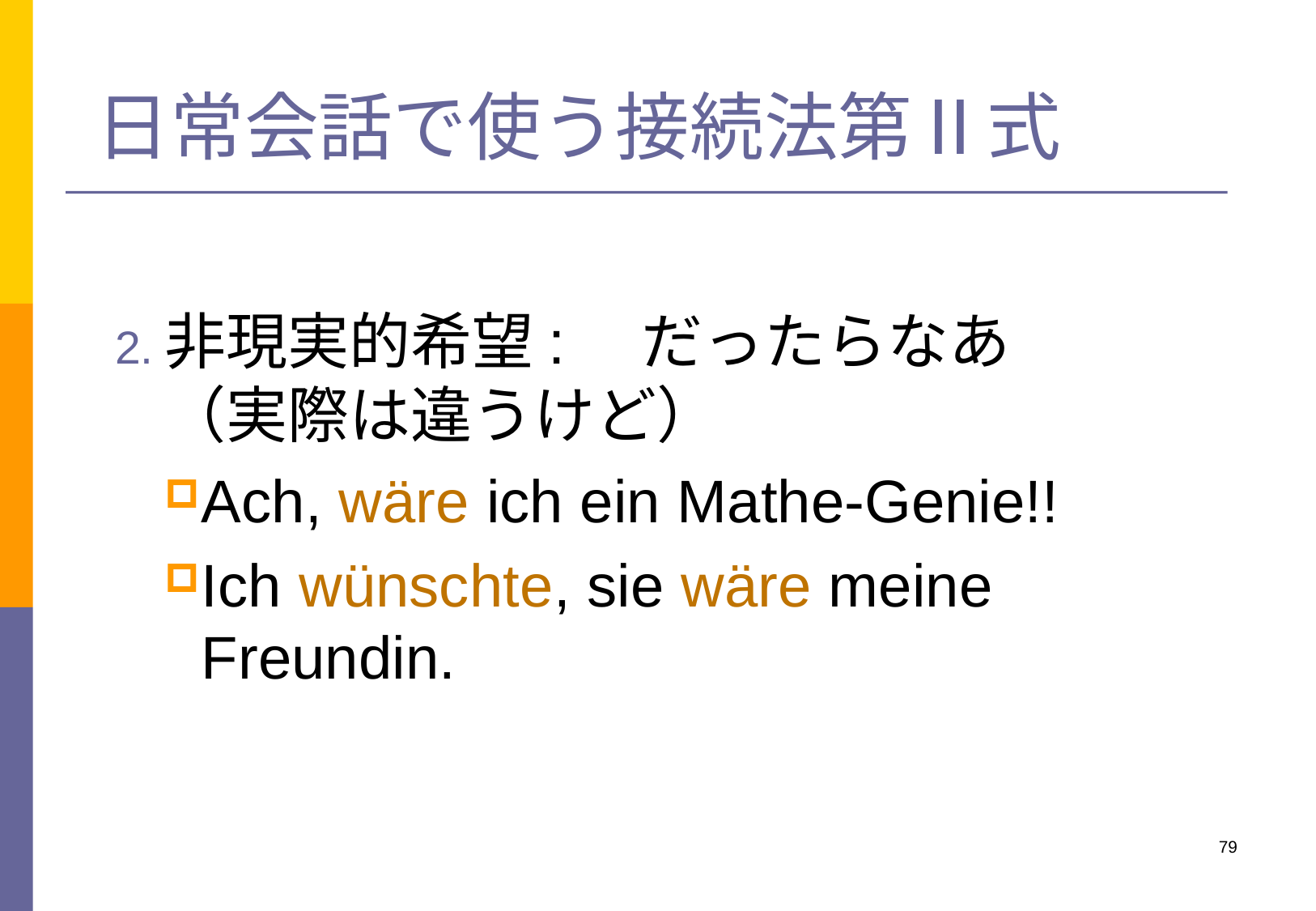

# 日常会話で使う接続法第Ⅱ式

非現実的希望:　だったらなあ（実際は違うけど）
Ach, wäre ich ein Mathe-Genie!!
Ich wünschte, sie wäre meine Freundin.
79